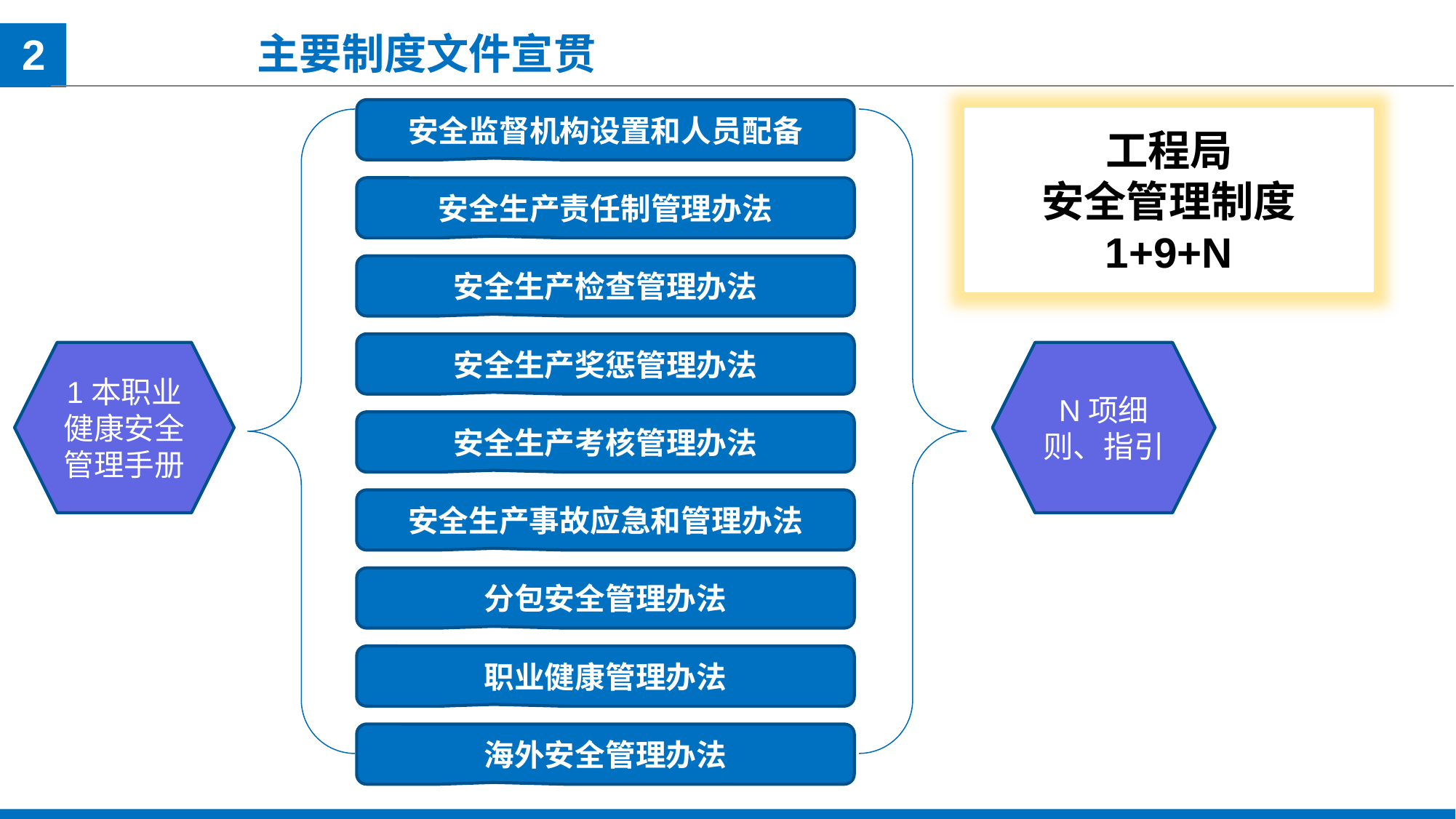

主要制度文件宣贯
2
安全监督机构设置和人员配备

工程局
安全管理制度
1+9+N
安全生产责任制管理办法
安全生产检查管理办法
安全生产奖惩管理办法
1本职业健康安全管理手册
N项细则、指引
安全生产考核管理办法
安全生产事故应急和管理办法
分包安全管理办法
职业健康管理办法
海外安全管理办法